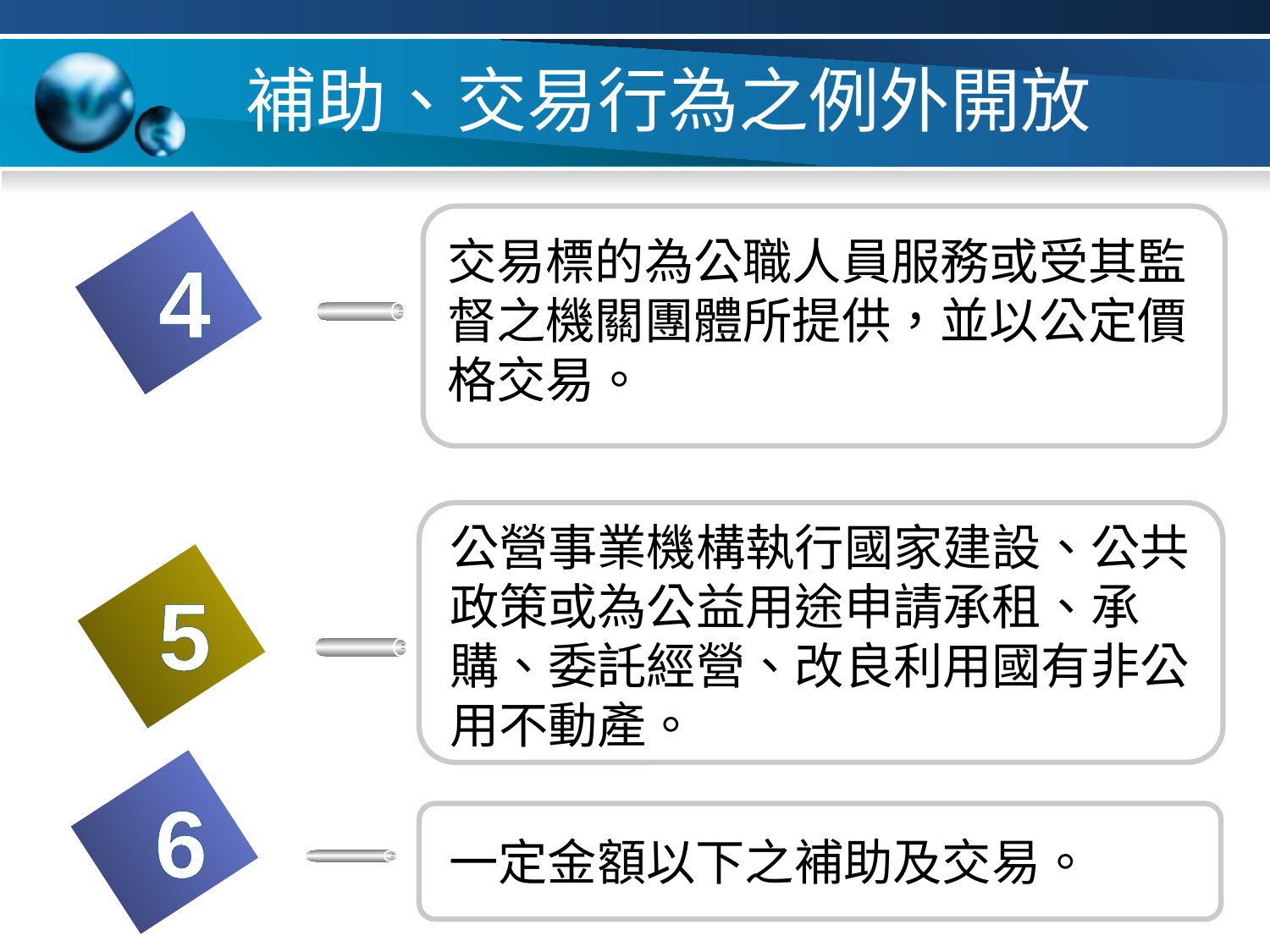

# 補助、交易行為之例外開放

交易標的為公職人員服務或受其監督之機關團體所提供，並以公定價格交易。

4

公營事業機構執行國家建設、公共政策或為公益用途申請承租、承購、委託經營、改良利用國有非公用不動產。

5

6

一定金額以下之補助及交易。